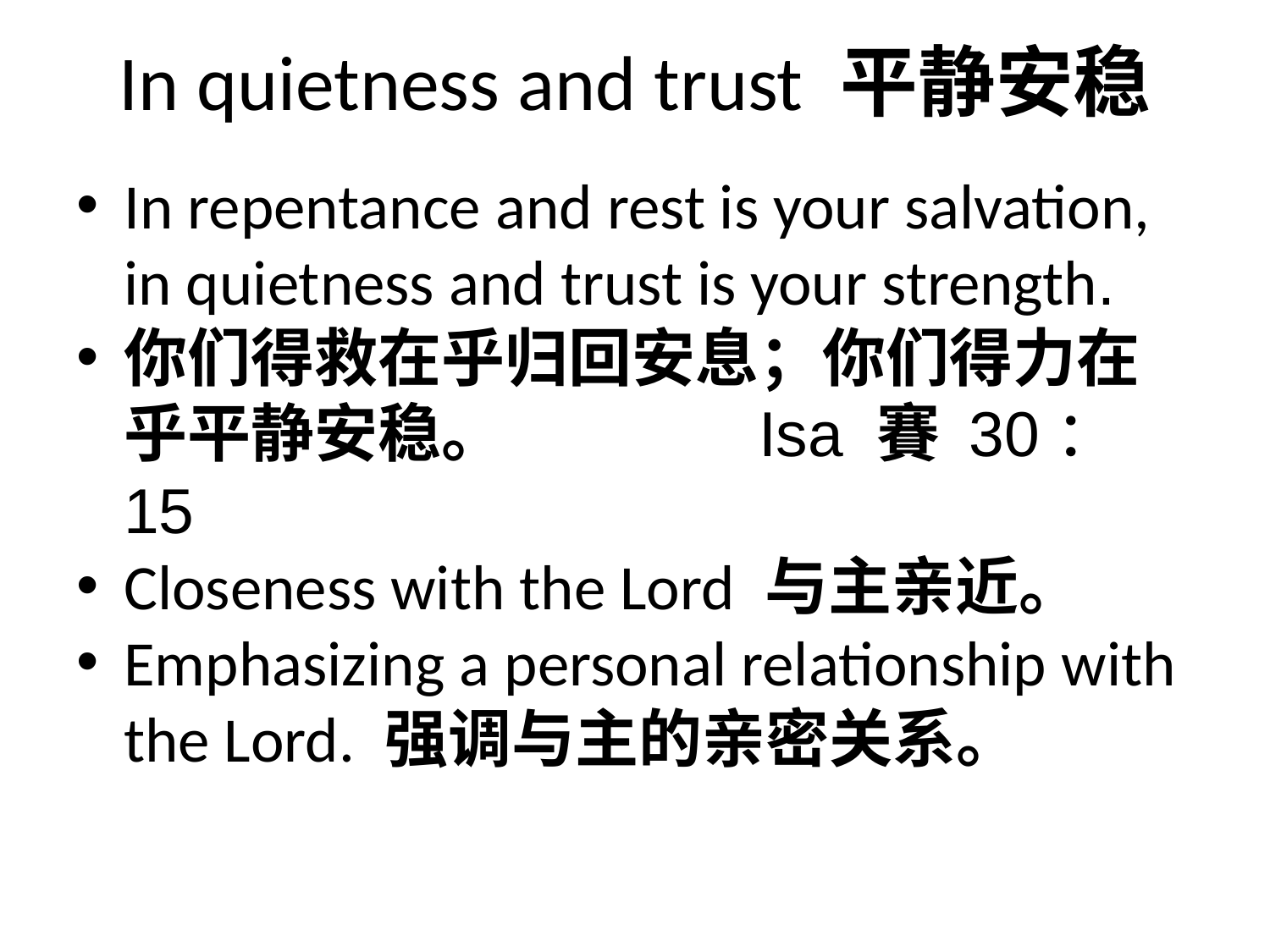

# In quietness and trust 平静安稳
In repentance and rest is your salvation, in quietness and trust is your strength.
你们得救在乎归回安息；你们得力在乎平静安稳。		Isa 賽 30：15
Closeness with the Lord 与主亲近。
Emphasizing a personal relationship with the Lord. 强调与主的亲密关系。